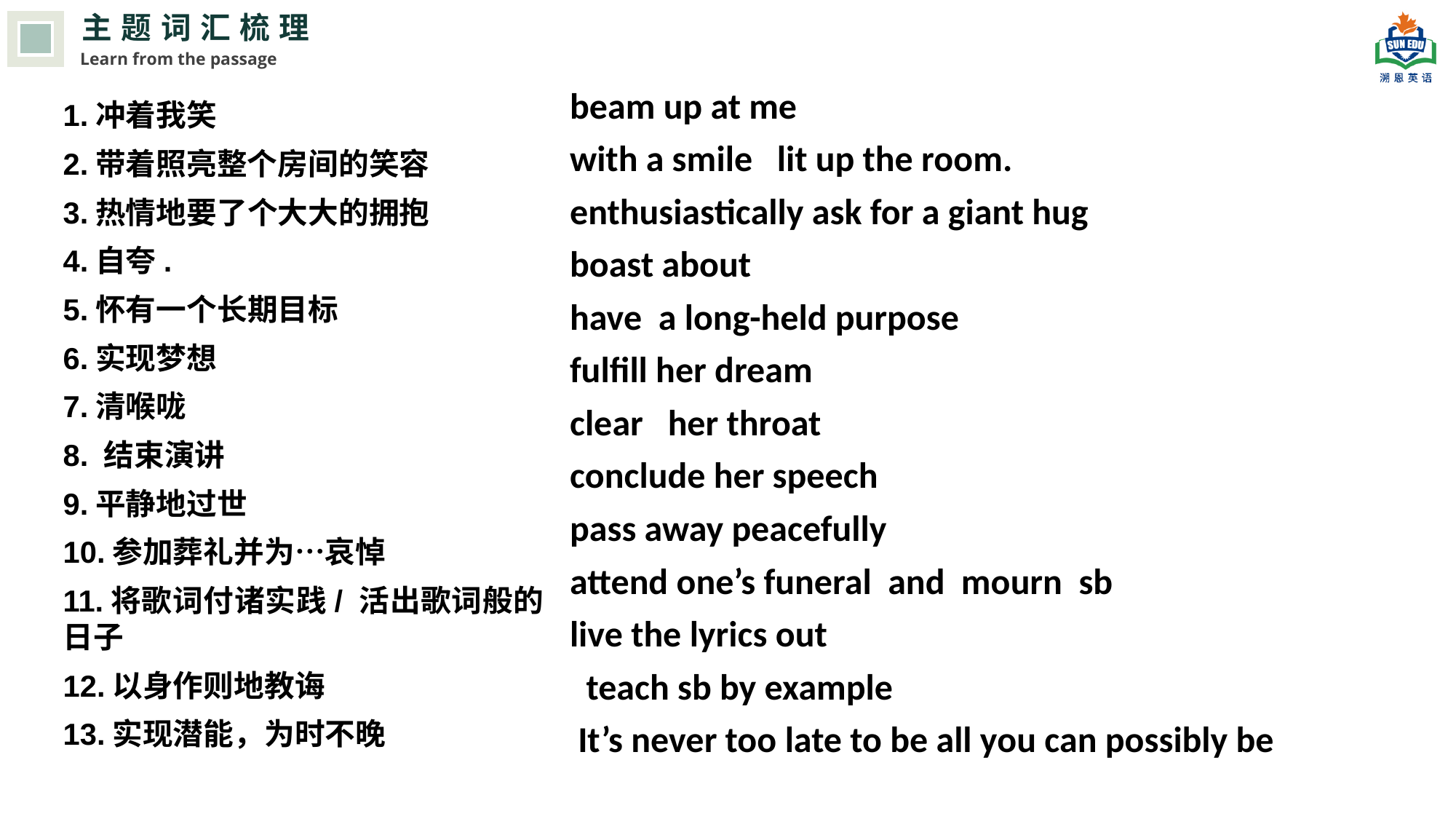

主题词汇梳理
Learn from the passage

beam up at me
with a smile   lit up the room.
enthusiastically ask for a giant hug
boast about
have  a long-held purpose
fulfill her dream
clear   her throat
conclude her speech
pass away peacefully
attend one’s funeral  and  mourn  sb
live the lyrics out
  teach sb by example
 It’s never too late to be all you can possibly be
1.冲着我笑
2.带着照亮整个房间的笑容
3.热情地要了个大大的拥抱
4.自夸.
5.怀有一个长期目标
6.实现梦想
7.清喉咙
8. 结束演讲
9.平静地过世
10.参加葬礼并为…哀悼
11.将歌词付诸实践/ 活出歌词般的日子
12.以身作则地教诲
13.实现潜能，为时不晚